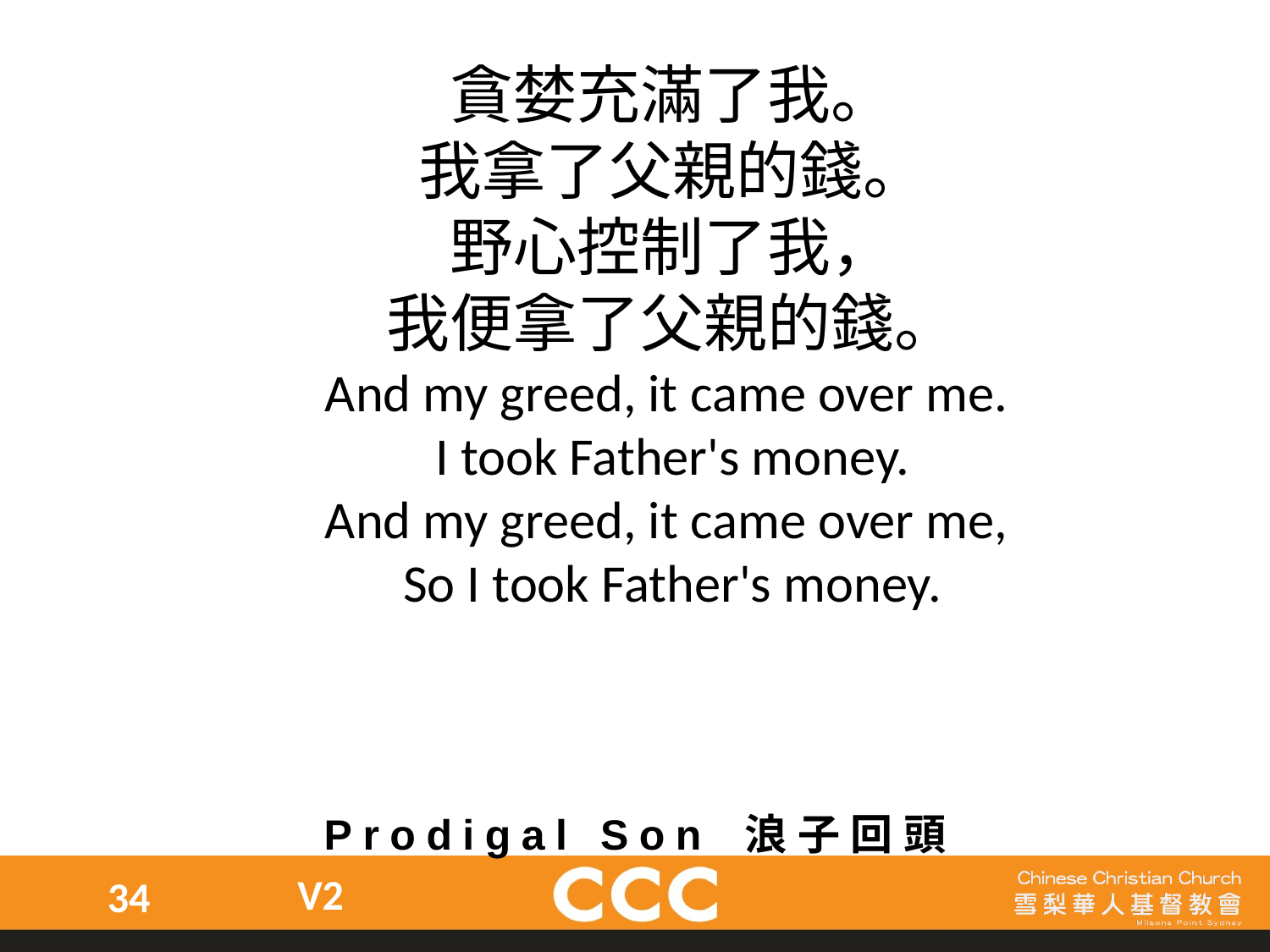

貪婪充滿了我。
我拿了父親的錢。
野心控制了我，
我便拿了父親的錢。
And my greed, it came over me.
I took Father's money.
And my greed, it came over me,
So I took Father's money.
Prodigal Son 浪子回頭
V2
34